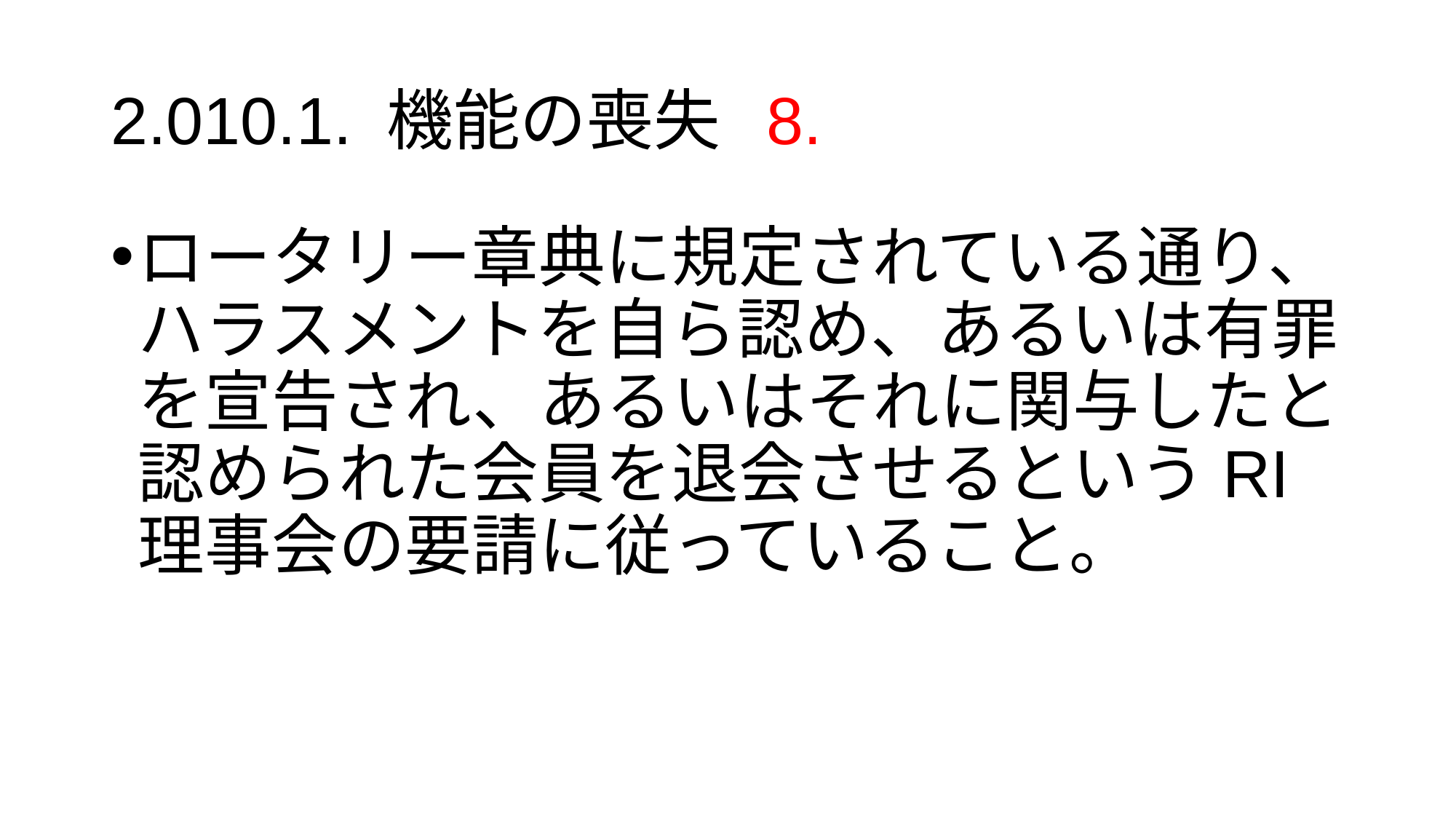

# 2.010.1. 機能の喪失  8.
ロータリー章典に規定されている通り、ハラスメントを自ら認め、あるいは有罪を宣告され、あるいはそれに関与したと認められた会員を退会させるというRI理事会の要請に従っていること。